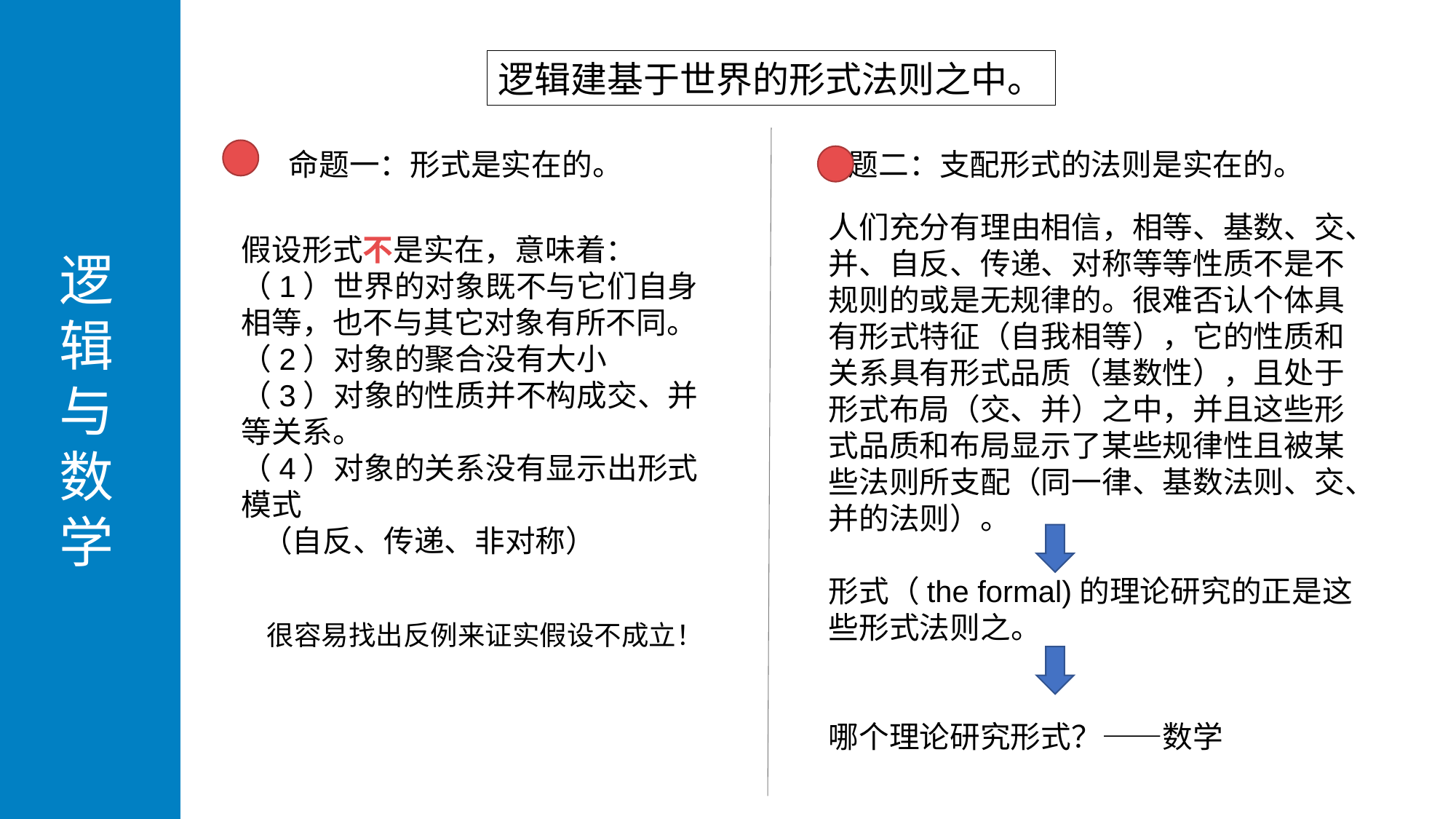

逻
辑
与
数
学
逻辑建基于世界的形式法则之中。

命题一：形式是实在的。                             命题二：支配形式的法则是实在的。

人们充分有理由相信，相等、基数、交、并、自反、传递、对称等等性质不是不规则的或是无规律的。很难否认个体具有形式特征（自我相等），它的性质和关系具有形式品质（基数性），且处于形式布局（交、并）之中，并且这些形式品质和布局显示了某些规律性且被某些法则所支配（同一律、基数法则、交、并的法则）。

形式（the formal)的理论研究的正是这些形式法则之。

哪个理论研究形式？——数学
假设形式不是实在，意味着：
（1）世界的对象既不与它们自身相等，也不与其它对象有所不同。
（2）对象的聚合没有大小
（3）对象的性质并不构成交、并等关系。
（4）对象的关系没有显示出形式模式
  （自反、传递、非对称）

很容易找出反例来证实假设不成立！